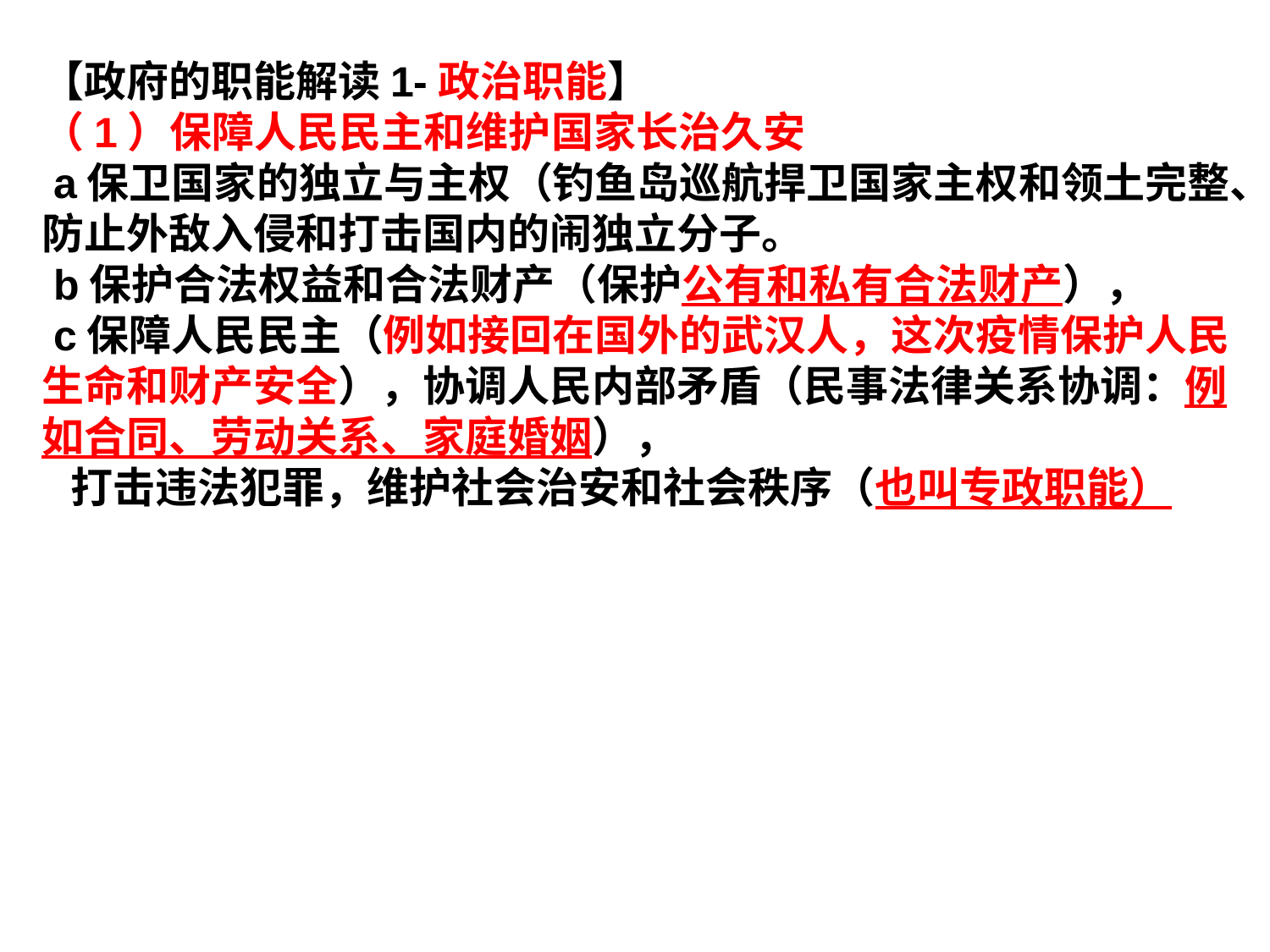

【政府的职能解读1-政治职能】
（1）保障人民民主和维护国家长治久安
 a保卫国家的独立与主权（钓鱼岛巡航捍卫国家主权和领土完整、防止外敌入侵和打击国内的闹独立分子。
 b保护合法权益和合法财产（保护公有和私有合法财产），
 c保障人民民主（例如接回在国外的武汉人，这次疫情保护人民生命和财产安全），协调人民内部矛盾（民事法律关系协调：例如合同、劳动关系、家庭婚姻），
  打击违法犯罪，维护社会治安和社会秩序（也叫专政职能）